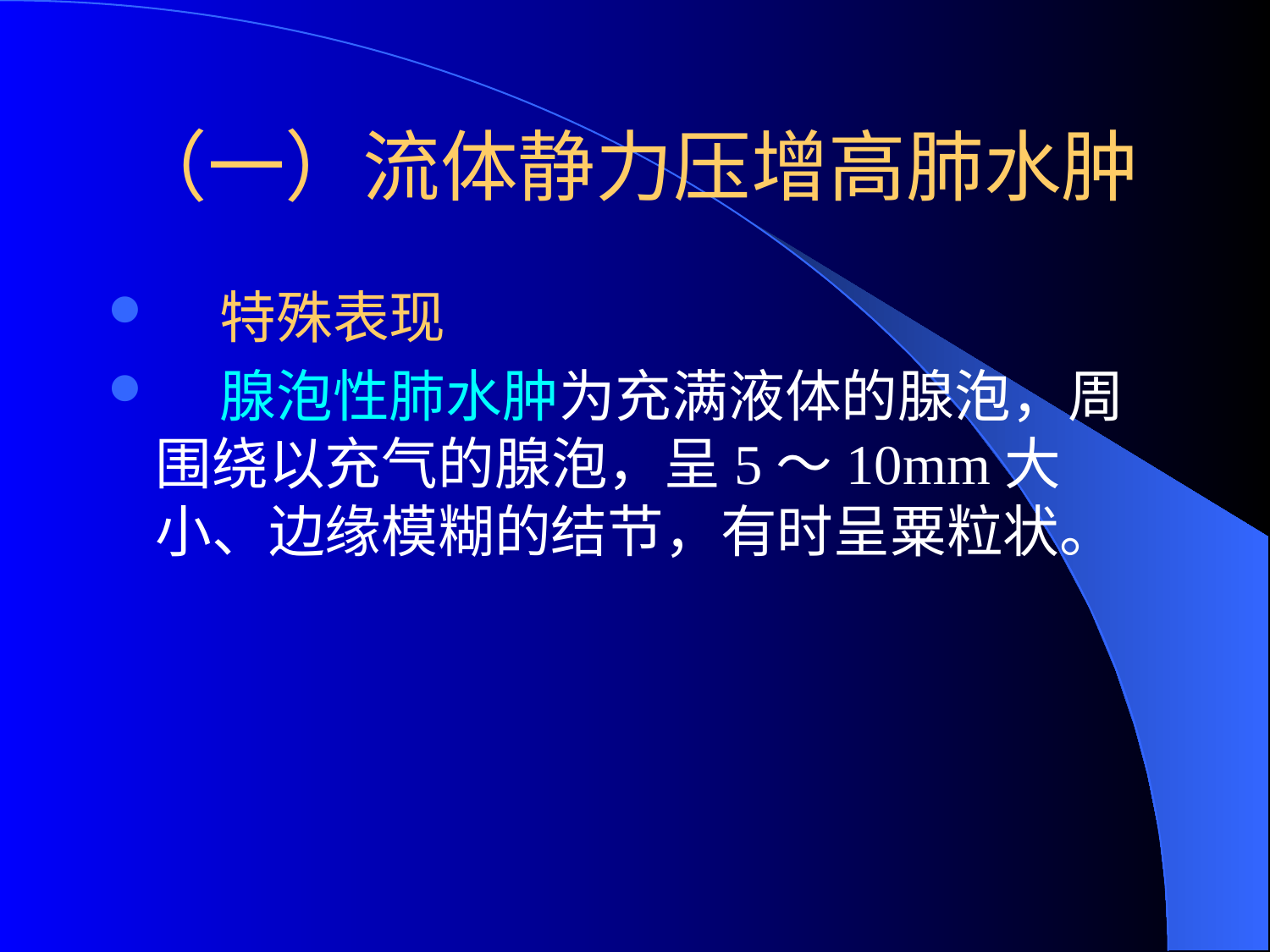

# （一）流体静力压增高肺水肿
    特殊表现
    腺泡性肺水肿为充满液体的腺泡，周围绕以充气的腺泡，呈5～10mm大小、边缘模糊的结节，有时呈粟粒状。